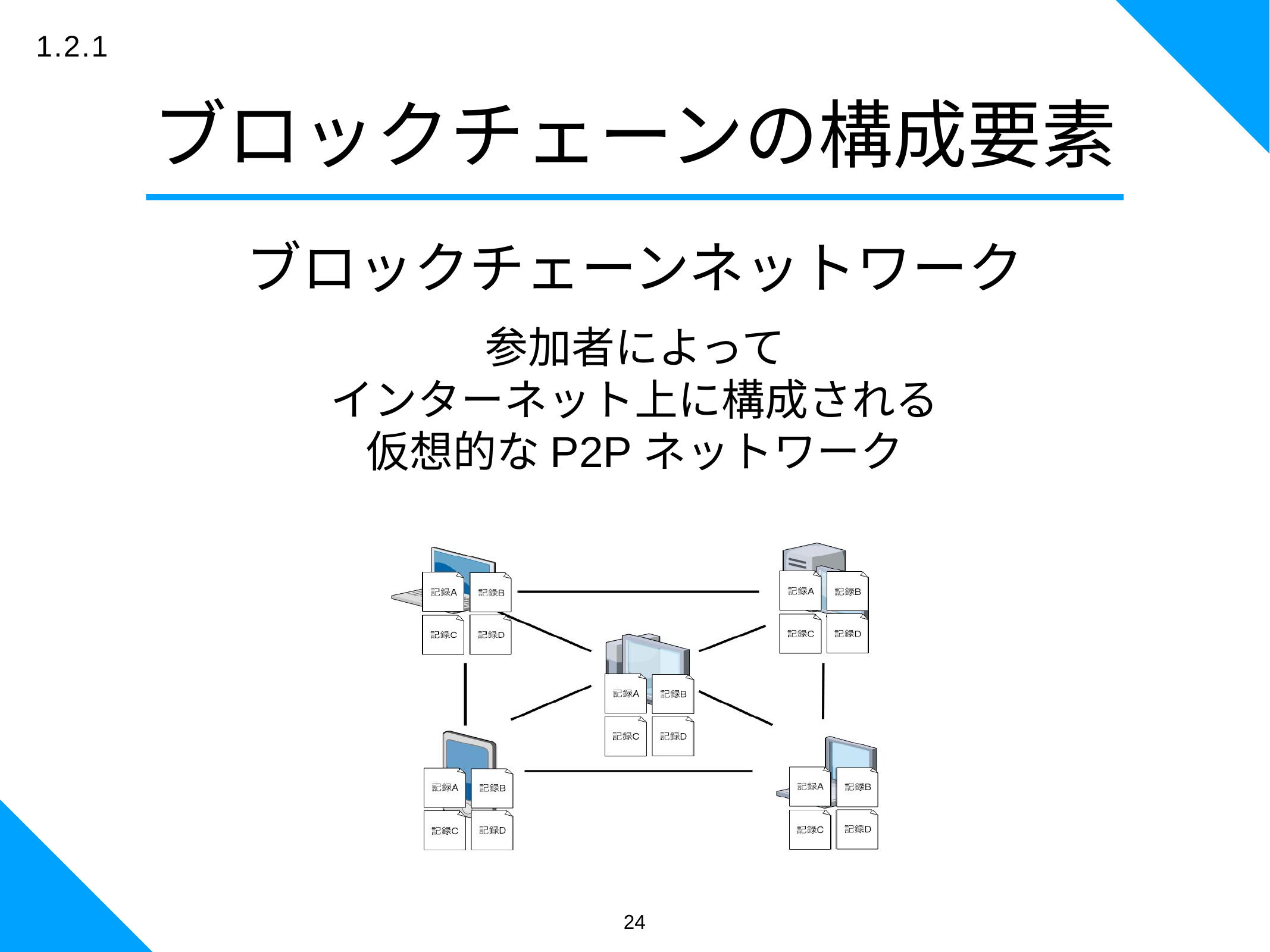

24
1.2.1
ブロックチェーンの構成要素
ブロックチェーンネットワーク
参加者によって
インターネット上に構成される
仮想的なP2Pネットワーク